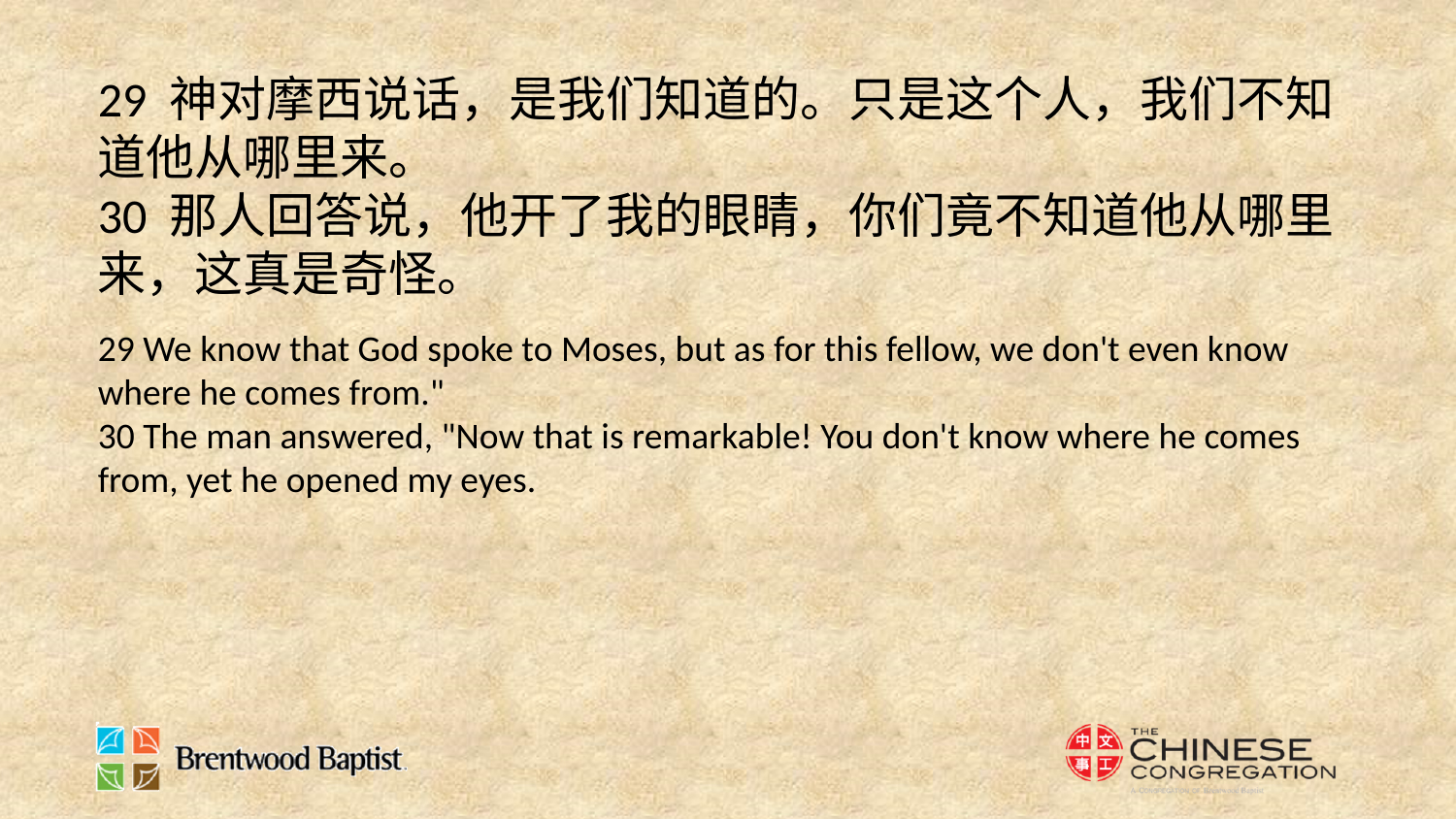

29 神对摩西说话，是我们知道的。只是这个人，我们不知道他从哪里来。
30 那人回答说，他开了我的眼睛，你们竟不知道他从哪里来，这真是奇怪。

29 We know that God spoke to Moses, but as for this fellow, we don't even know where he comes from."
30 The man answered, "Now that is remarkable! You don't know where he comes from, yet he opened my eyes.